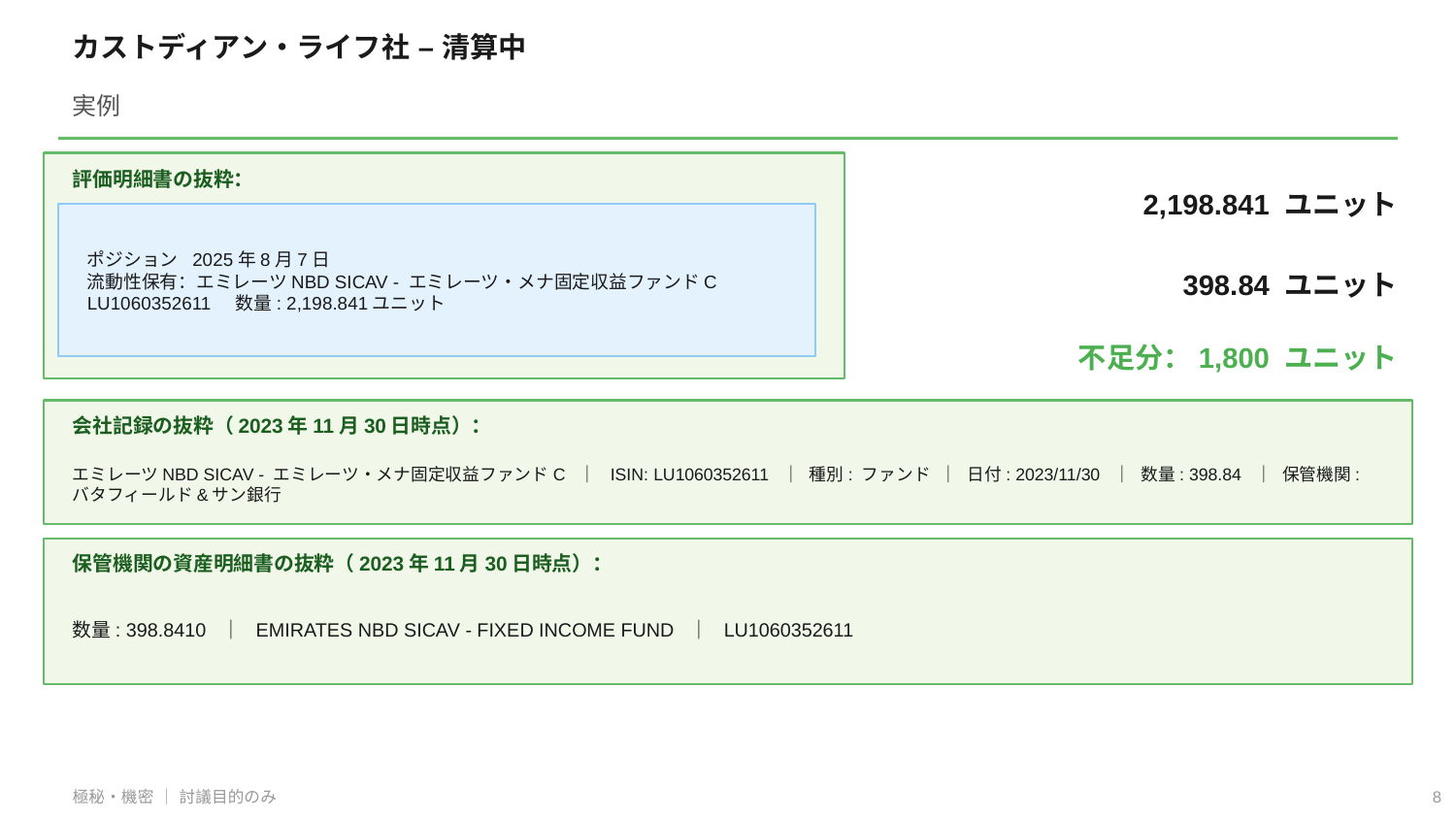

カストディアン・ライフ社 – 清算中
実例

評価明細書の抜粋：
2,198.841 ユニット

ポジション  2025年8月7日
流動性保有：エミレーツNBD SICAV - エミレーツ・メナ固定収益ファンドC
LU1060352611    数量: 2,198.841ユニット
398.84 ユニット
不足分：1,800 ユニット

会社記録の抜粋（2023年11月30日時点）：
エミレーツNBD SICAV - エミレーツ・メナ固定収益ファンドC  ｜  ISIN: LU1060352611  ｜  種別: ファンド  ｜  日付: 2023/11/30  ｜  数量: 398.84  ｜  保管機関: バタフィールド&サン銀行

保管機関の資産明細書の抜粋（2023年11月30日時点）：
数量: 398.8410  ｜  EMIRATES NBD SICAV - FIXED INCOME FUND  ｜  LU1060352611
極秘・機密 ｜ 討議目的のみ
8